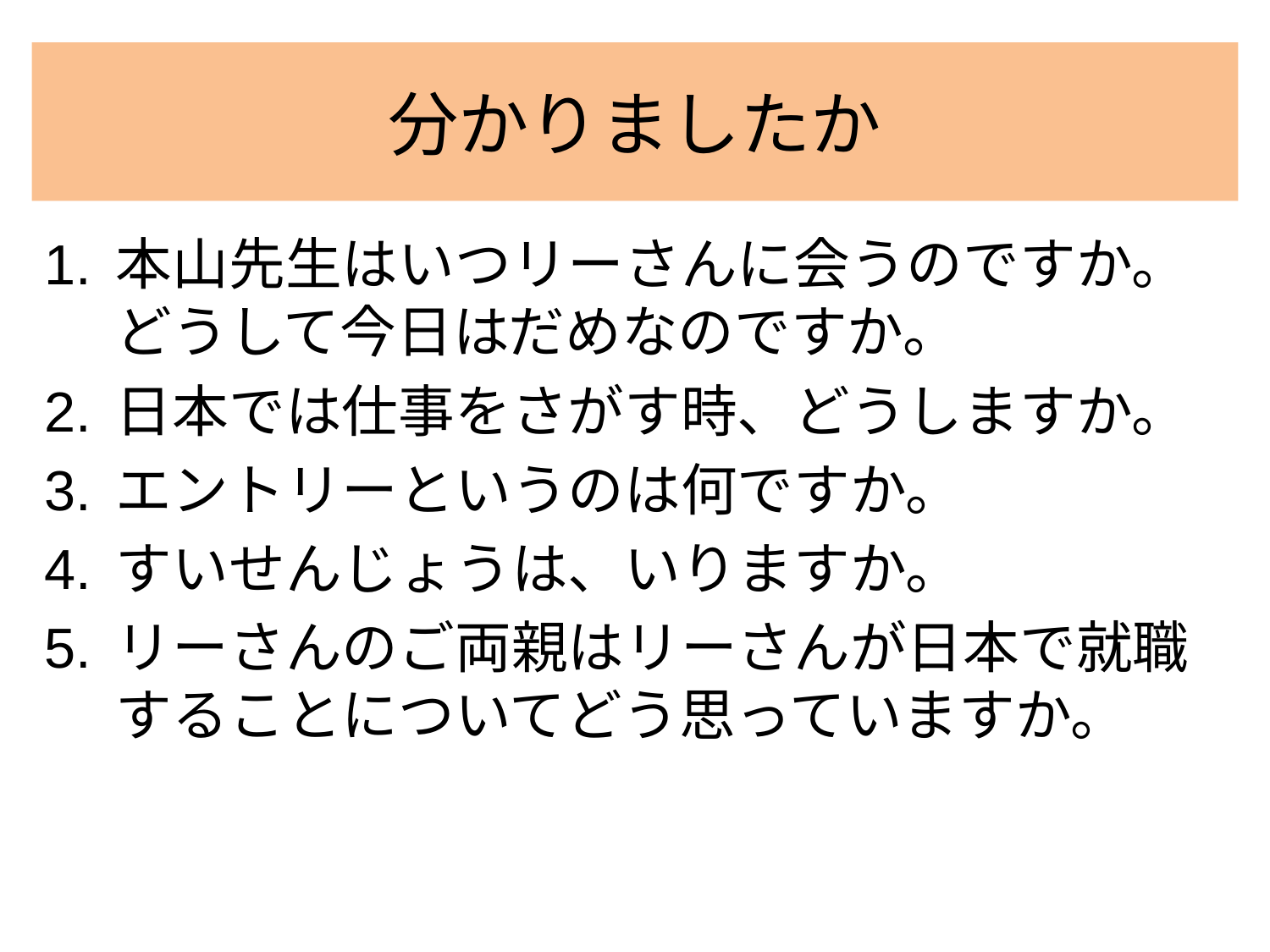

# 分かりましたか
本山先生はいつリーさんに会うのですか。どうして今日はだめなのですか。
日本では仕事をさがす時、どうしますか。
エントリーというのは何ですか。
すいせんじょうは、いりますか。
リーさんのご両親はリーさんが日本で就職することについてどう思っていますか。